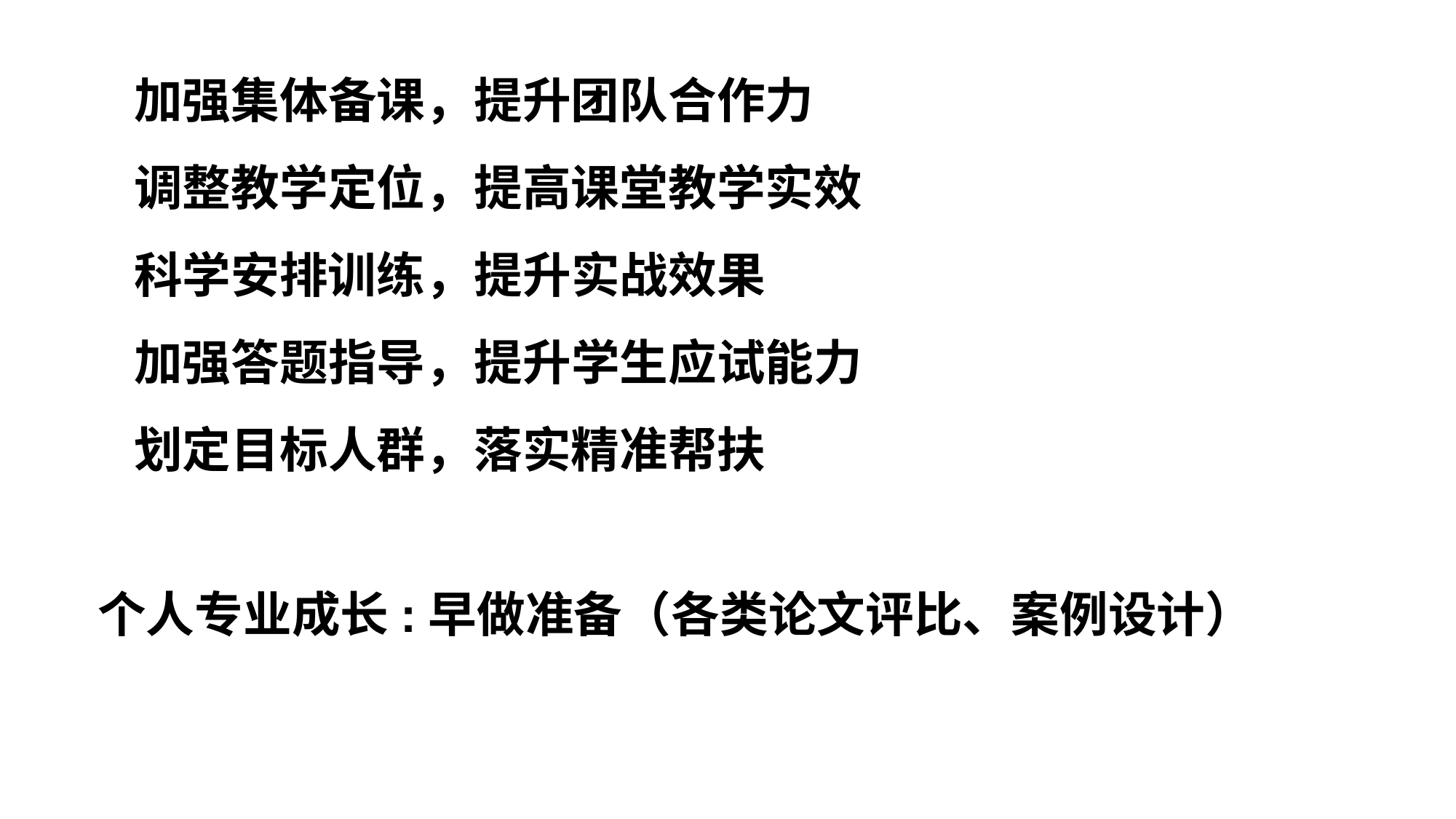

加强集体备课，提升团队合作力
调整教学定位，提高课堂教学实效
科学安排训练，提升实战效果
加强答题指导，提升学生应试能力
划定目标人群，落实精准帮扶
个人专业成长:早做准备（各类论文评比、案例设计）